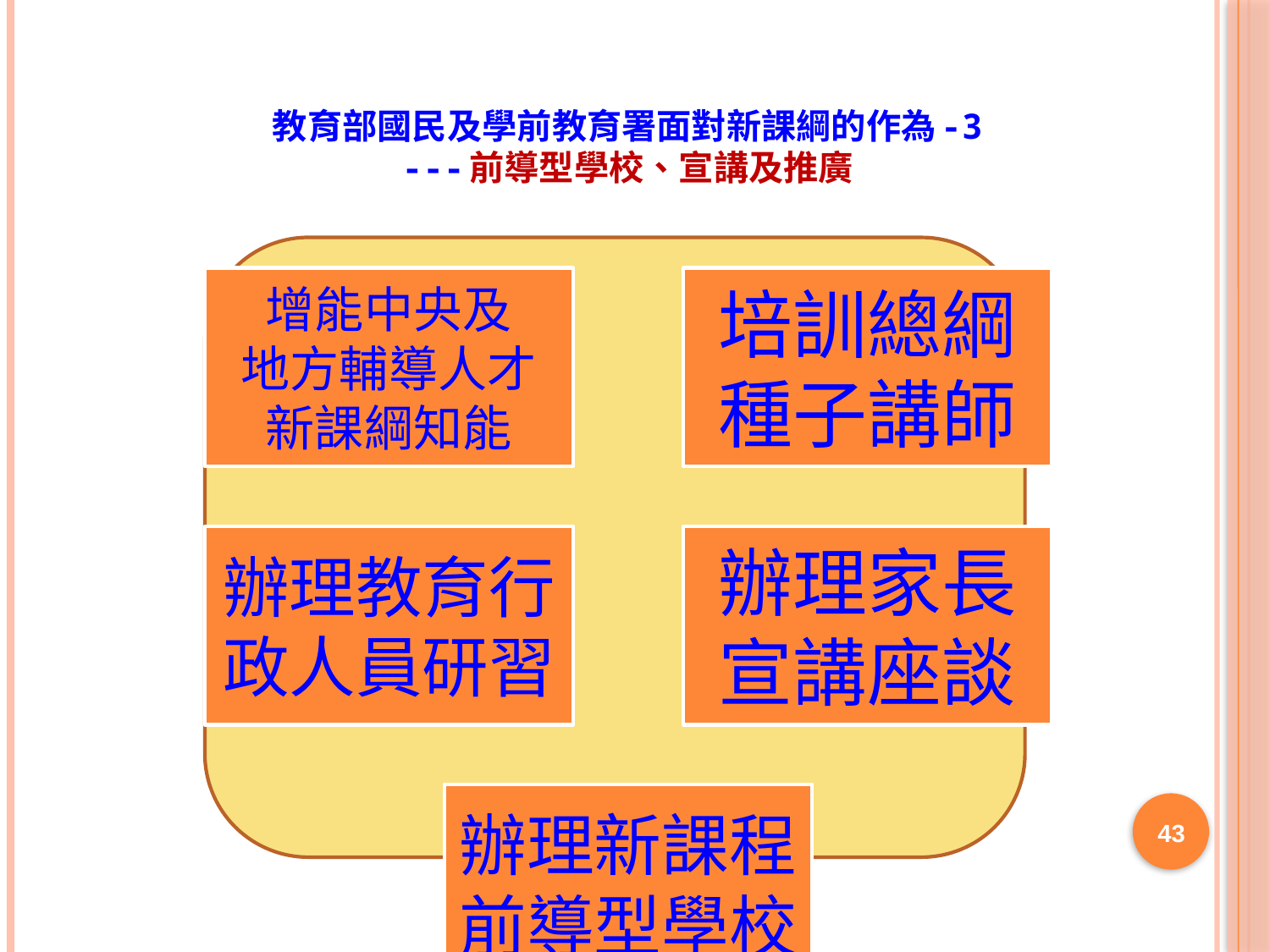

# 教育部國民及學前教育署面對新課綱的作為-3 ---前導型學校、宣講及推廣

增能中央及
地方輔導人才
新課綱知能
培訓總綱種子講師
辦理教育行政人員研習
辦理家長宣講座談
辦理新課程
前導型學校
43